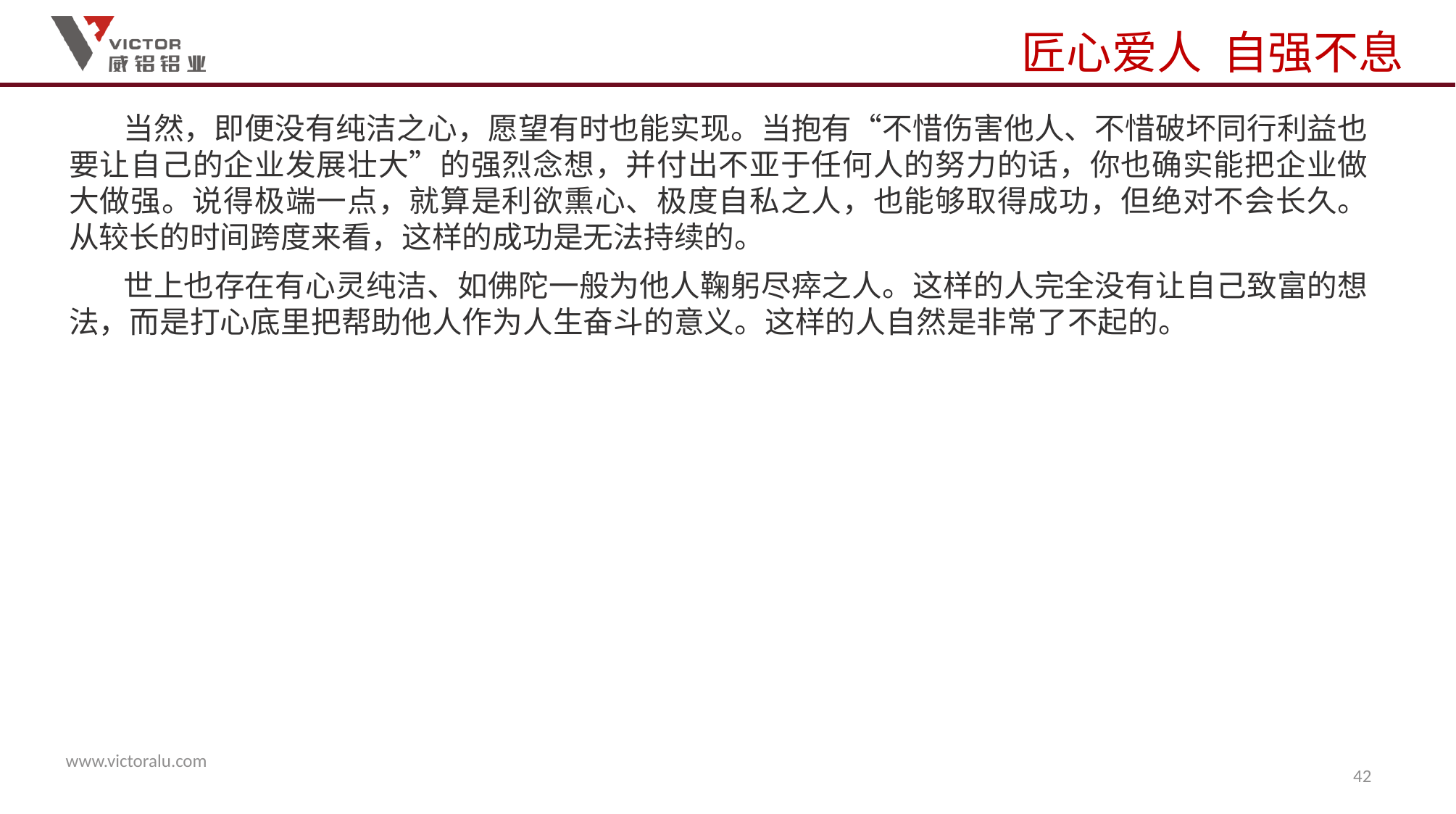

当然，即便没有纯洁之心，愿望有时也能实现。当抱有“不惜伤害他人、不惜破坏同行利益也要让自己的企业发展壮大”的强烈念想，并付出不亚于任何人的努力的话，你也确实能把企业做大做强。说得极端一点，就算是利欲熏心、极度自私之人，也能够取得成功，但绝对不会长久。从较长的时间跨度来看，这样的成功是无法持续的。
世上也存在有心灵纯洁、如佛陀一般为他人鞠躬尽瘁之人。这样的人完全没有让自己致富的想法，而是打心底里把帮助他人作为人生奋斗的意义。这样的人自然是非常了不起的。
42